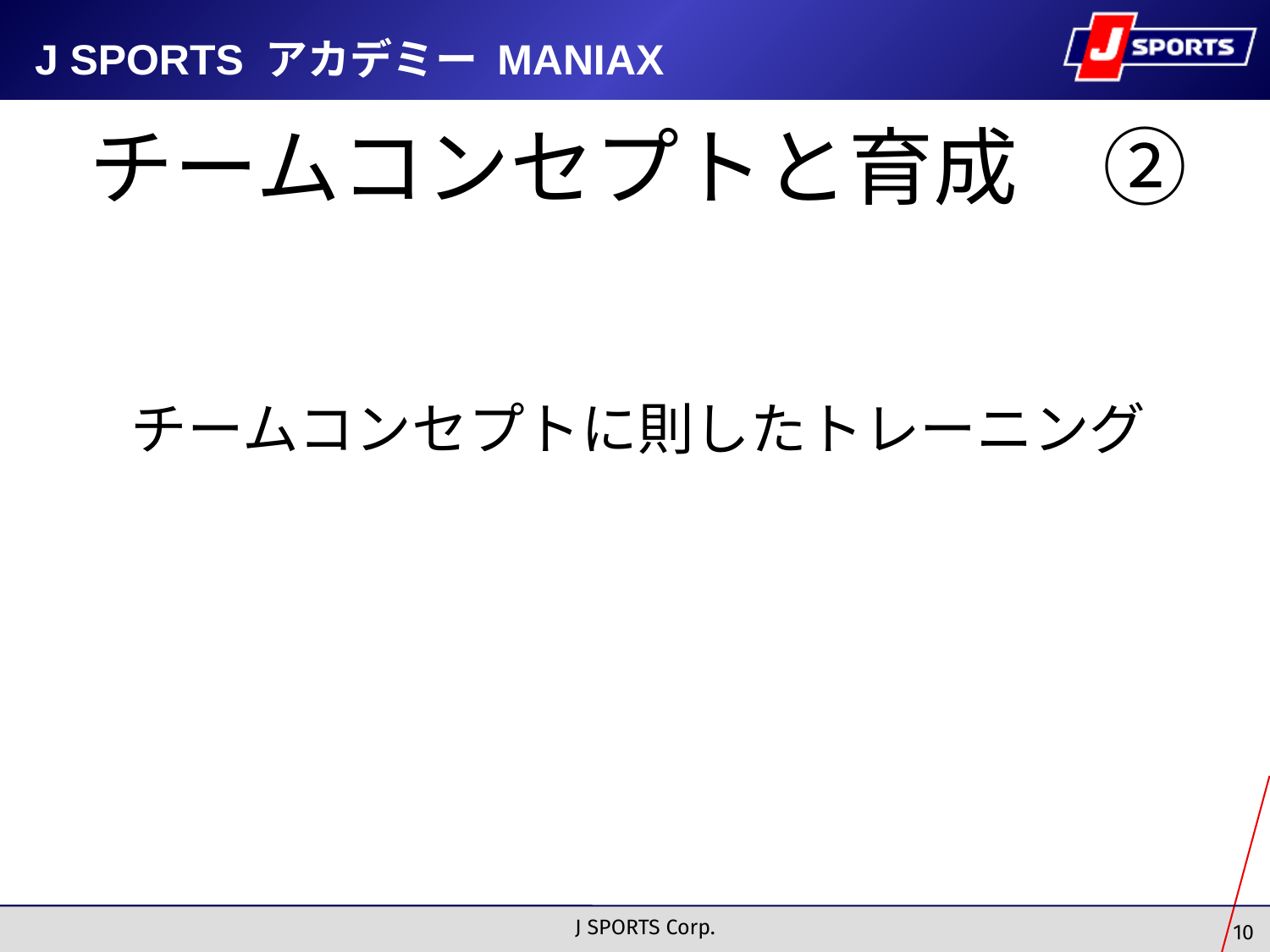

J SPORTS アカデミー MANIAX
チームコンセプトと育成　②

チームコンセプトに則したトレーニング
J SPORTS Corp.
10